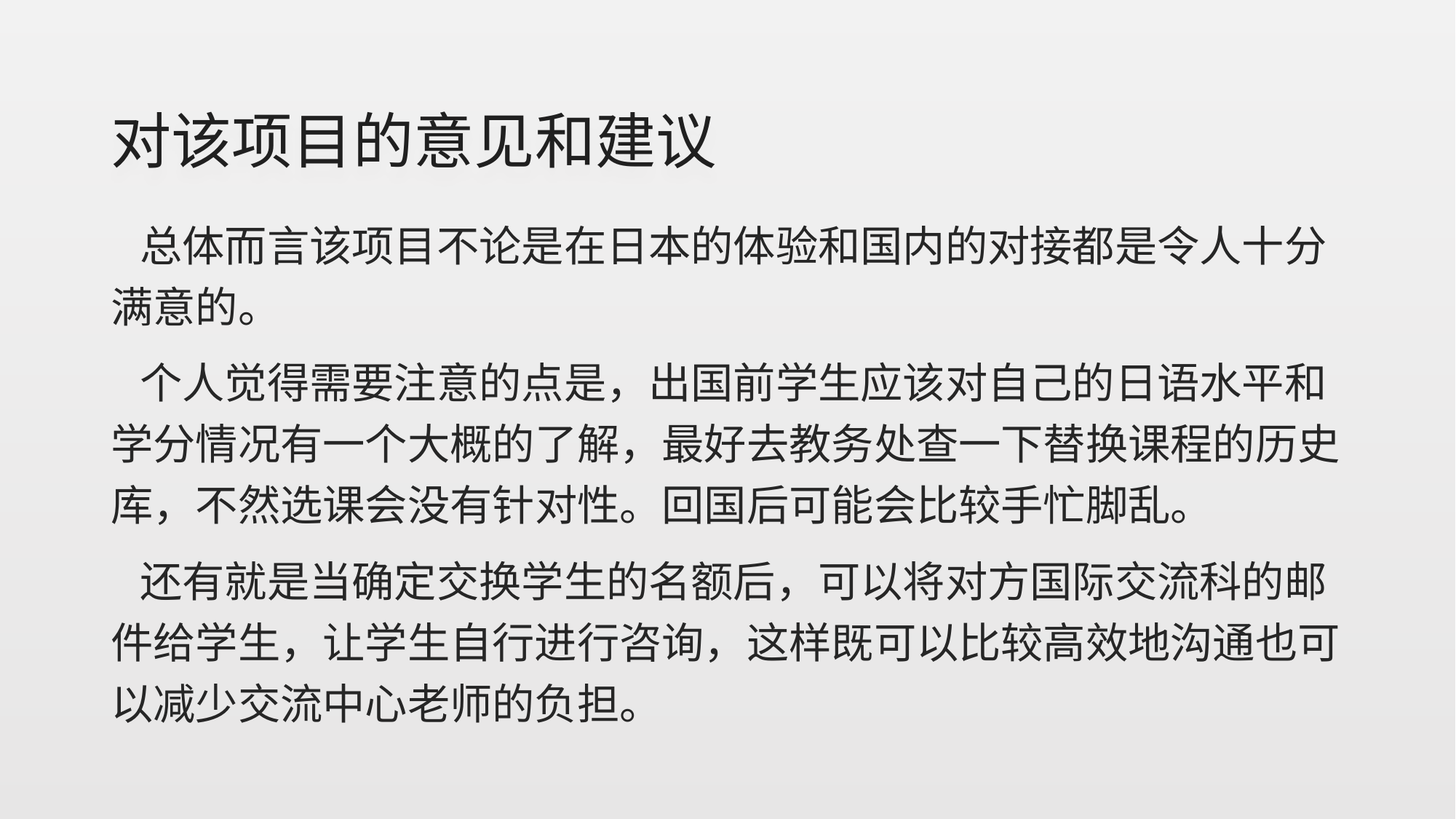

# 对该项目的意见和建议
  总体而言该项目不论是在日本的体验和国内的对接都是令人十分满意的。
  个人觉得需要注意的点是，出国前学生应该对自己的日语水平和学分情况有一个大概的了解，最好去教务处查一下替换课程的历史库，不然选课会没有针对性。回国后可能会比较手忙脚乱。
  还有就是当确定交换学生的名额后，可以将对方国际交流科的邮件给学生，让学生自行进行咨询，这样既可以比较高效地沟通也可以减少交流中心老师的负担。